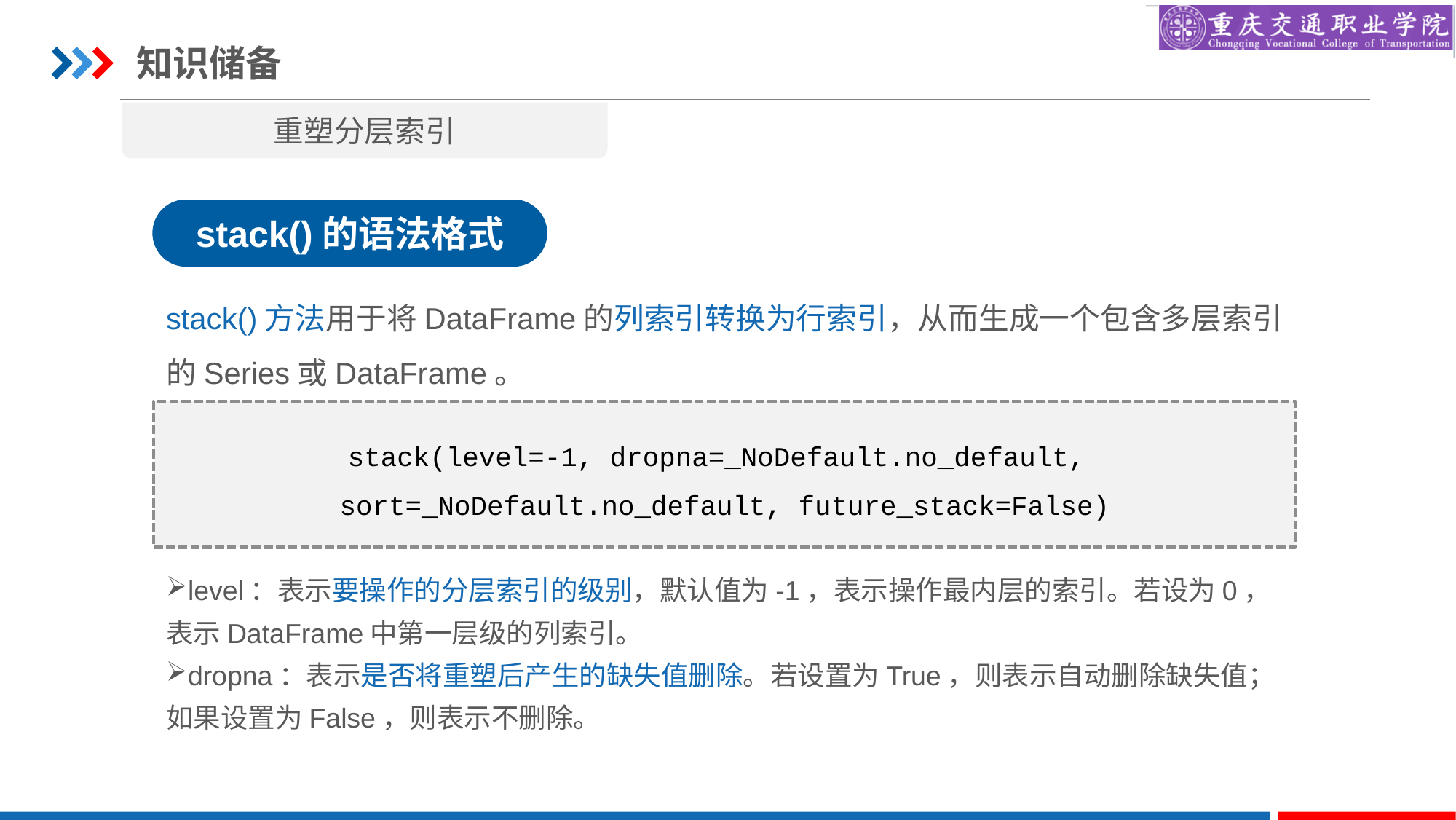

知识储备

重塑分层索引
stack()的语法格式
stack()方法用于将DataFrame的列索引转换为行索引，从而生成一个包含多层索引的Series或DataFrame。

stack(level=-1, dropna=_NoDefault.no_default,
sort=_NoDefault.no_default, future_stack=False)
level：表示要操作的分层索引的级别，默认值为-1，表示操作最内层的索引。若设为0，表示DataFrame中第一层级的列索引。
dropna：表示是否将重塑后产生的缺失值删除。若设置为True，则表示自动删除缺失值；如果设置为False，则表示不删除。